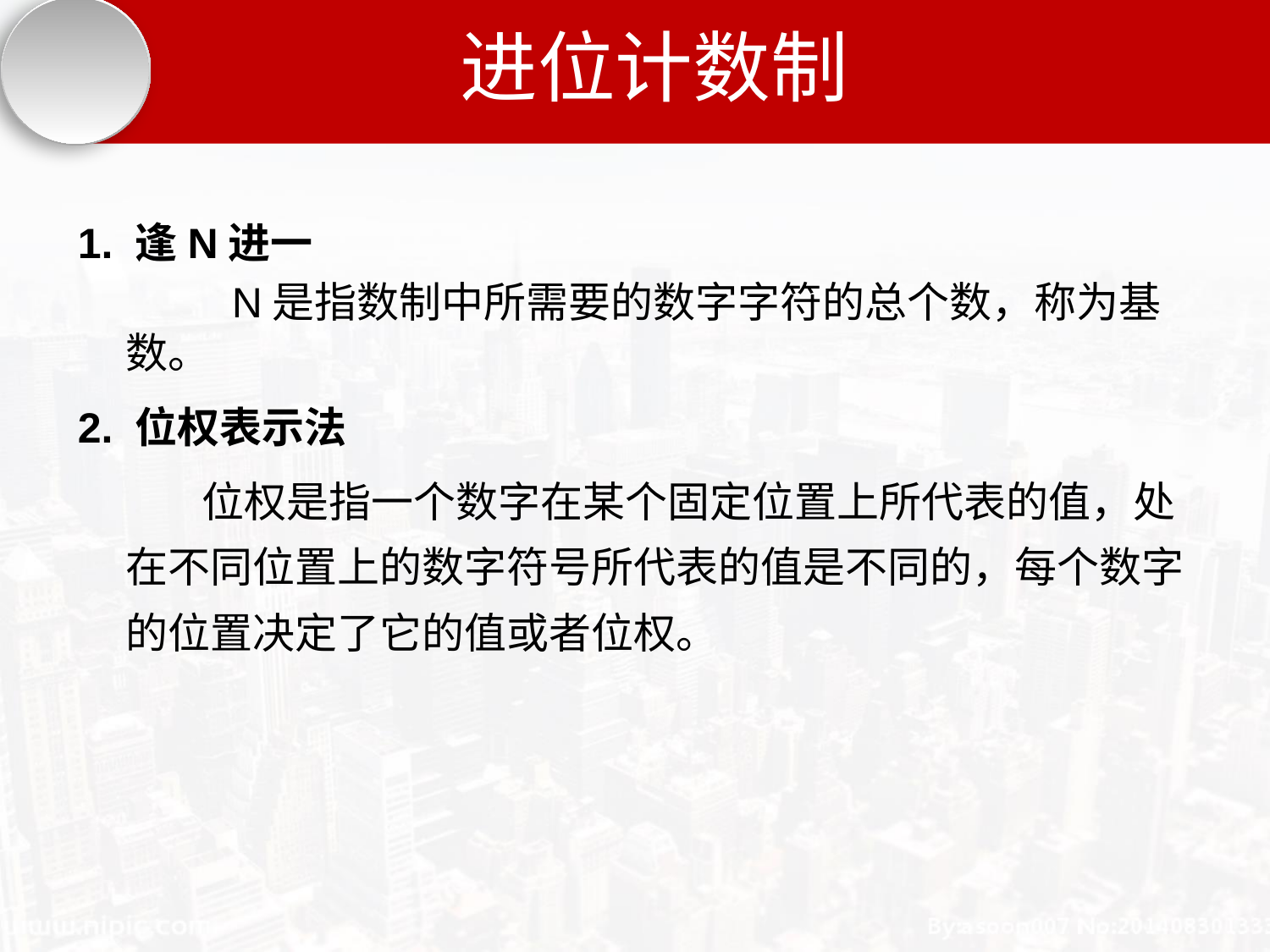

# 进位计数制
1. 逢N进一
             N是指数制中所需要的数字字符的总个数，称为基数。
2. 位权表示法
            位权是指一个数字在某个固定位置上所代表的值，处在不同位置上的数字符号所代表的值是不同的，每个数字的位置决定了它的值或者位权。

29